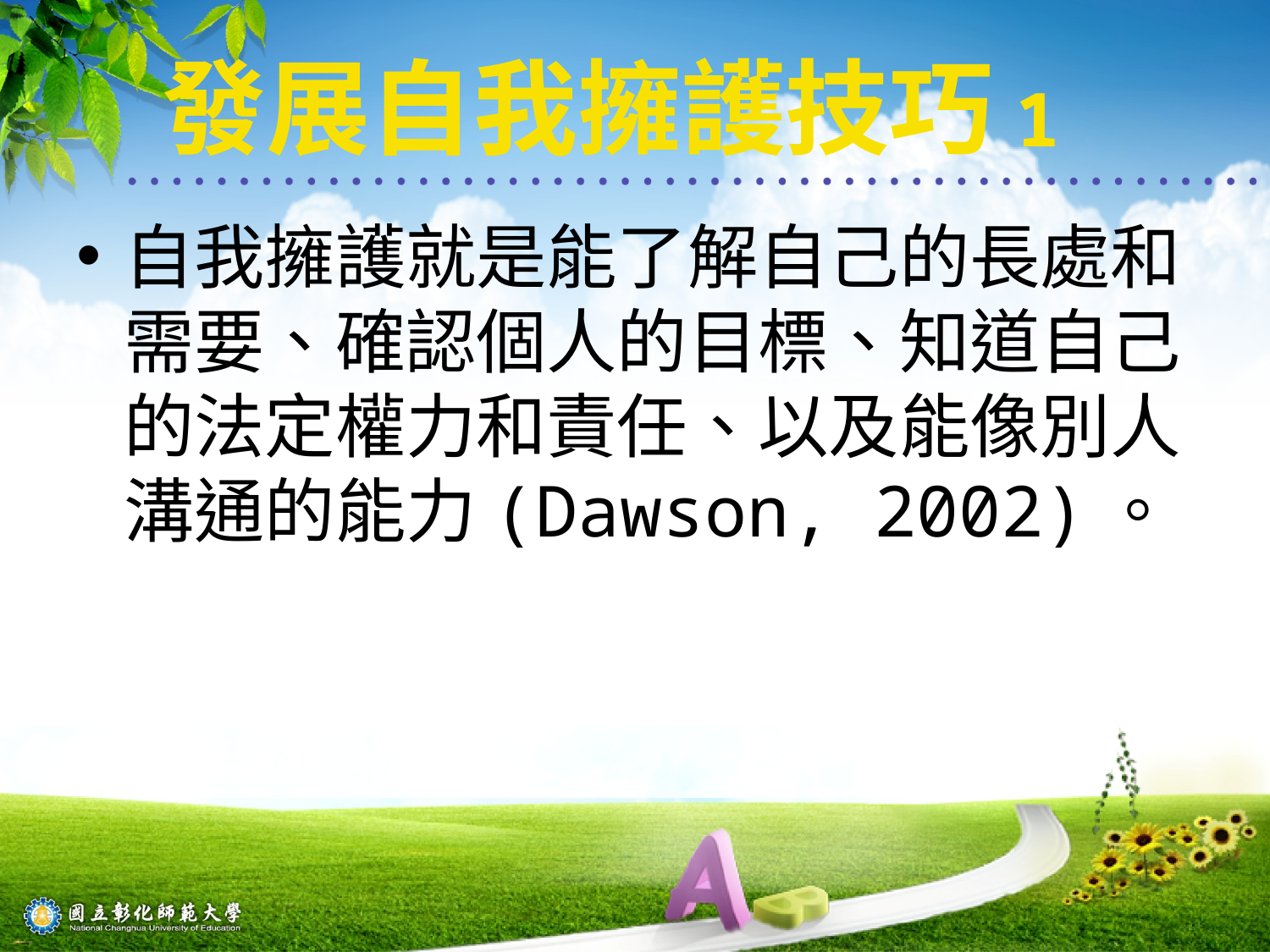

# 發展自我擁護技巧1
自我擁護就是能了解自己的長處和需要、確認個人的目標、知道自己的法定權力和責任、以及能像別人溝通的能力(Dawson, 2002)。